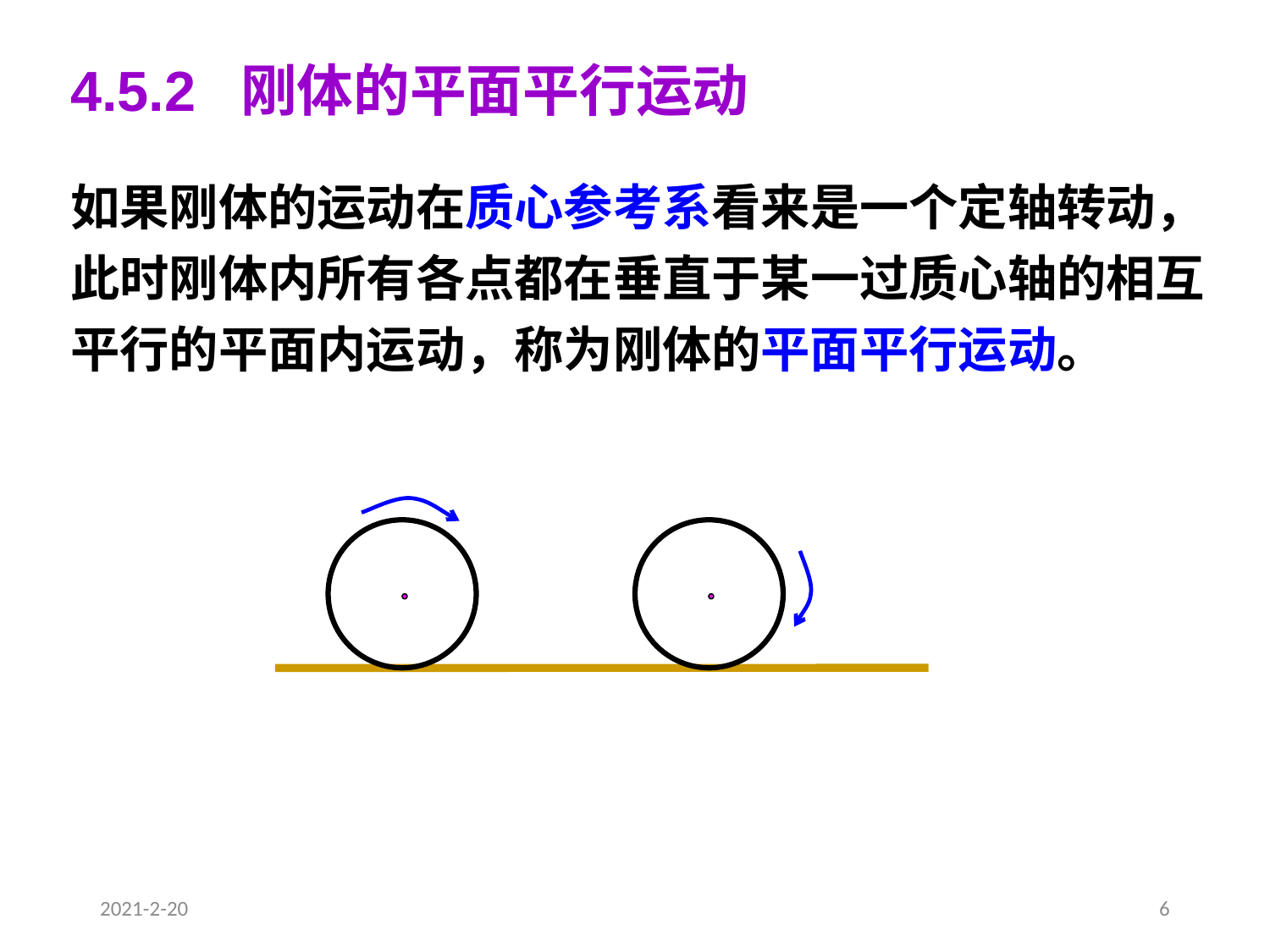

4.5.2  刚体的平面平行运动
如果刚体的运动在质心参考系看来是一个定轴转动，此时刚体内所有各点都在垂直于某一过质心轴的相互平行的平面内运动，称为刚体的平面平行运动。

2021-2-20
6